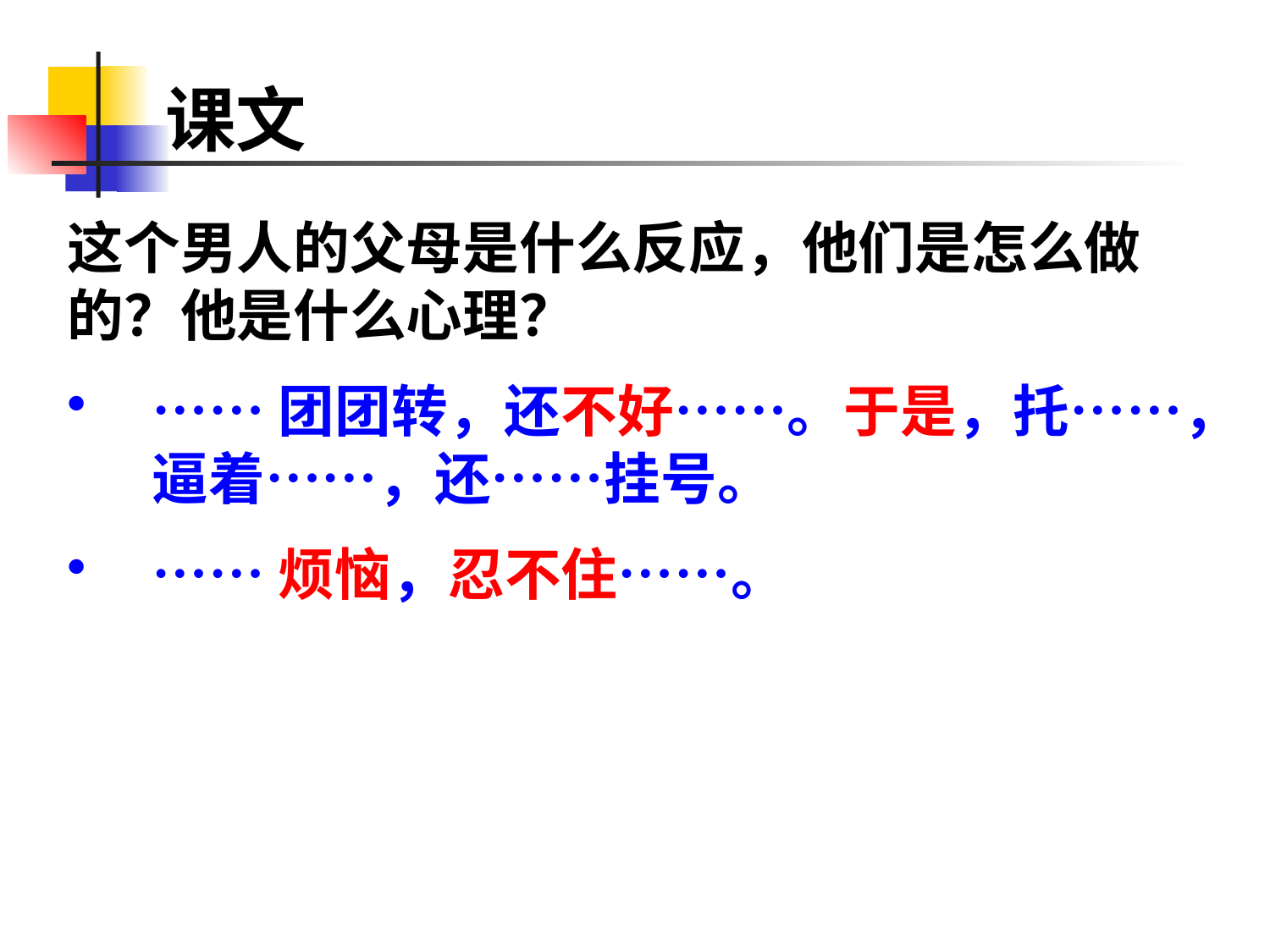

# 课文
这个男人的父母是什么反应，他们是怎么做的？他是什么心理？
……团团转，还不好……。于是，托……，逼着……，还……挂号。
……烦恼，忍不住……。